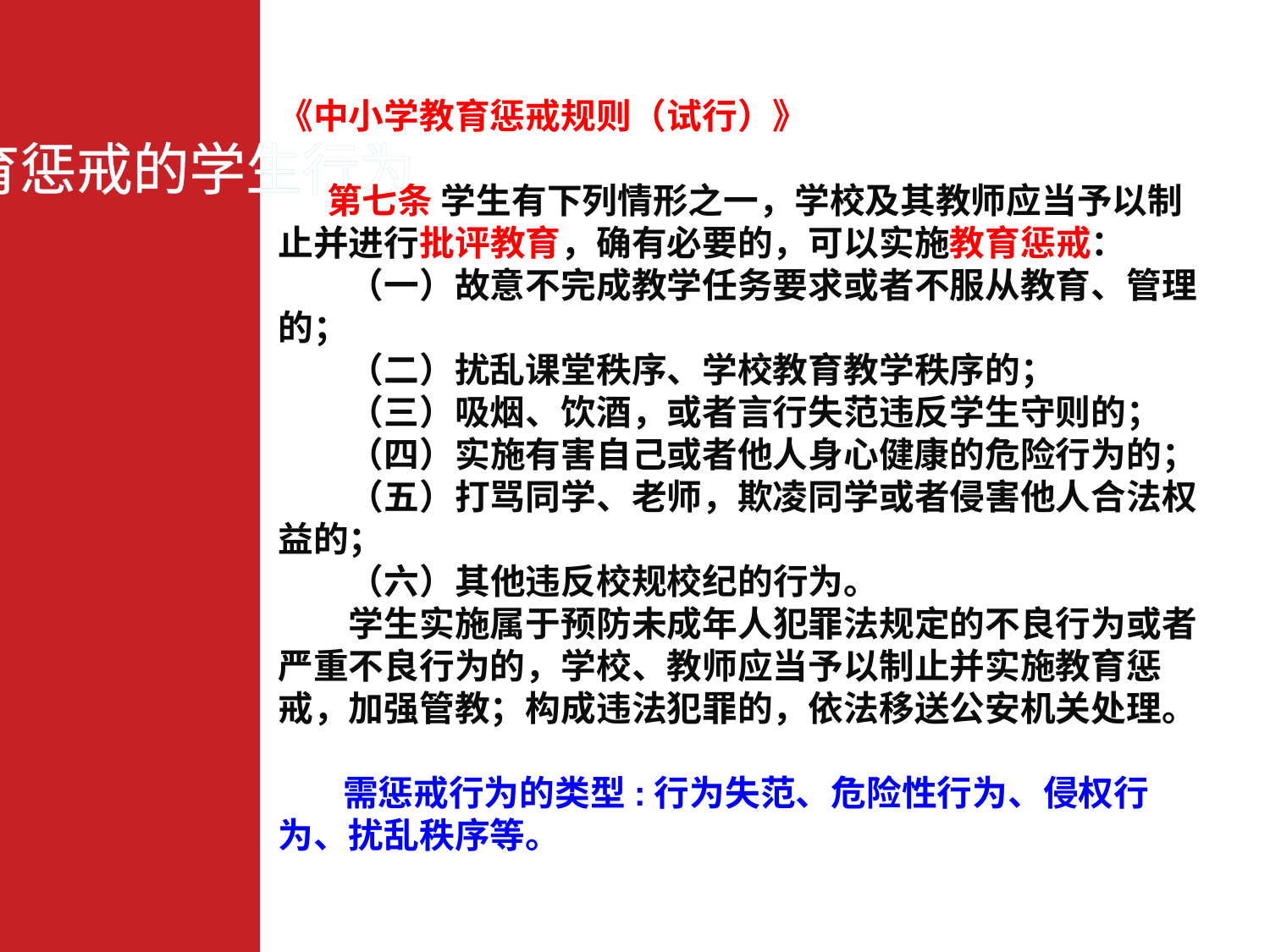

《中小学教育惩戒规则（试行）》

     第七条 学生有下列情形之一，学校及其教师应当予以制止并进行批评教育，确有必要的，可以实施教育惩戒：
　　（一）故意不完成教学任务要求或者不服从教育、管理的；
　　（二）扰乱课堂秩序、学校教育教学秩序的；
　　（三）吸烟、饮酒，或者言行失范违反学生守则的；
　　（四）实施有害自己或者他人身心健康的危险行为的；
　　（五）打骂同学、老师，欺凌同学或者侵害他人合法权益的；
　　（六）其他违反校规校纪的行为。
　　学生实施属于预防未成年人犯罪法规定的不良行为或者严重不良行为的，学校、教师应当予以制止并实施教育惩戒，加强管教；构成违法犯罪的，依法移送公安机关处理。

       需惩戒行为的类型:行为失范、危险性行为、侵权行为、扰乱秩序等。

需教育惩戒的学生行为